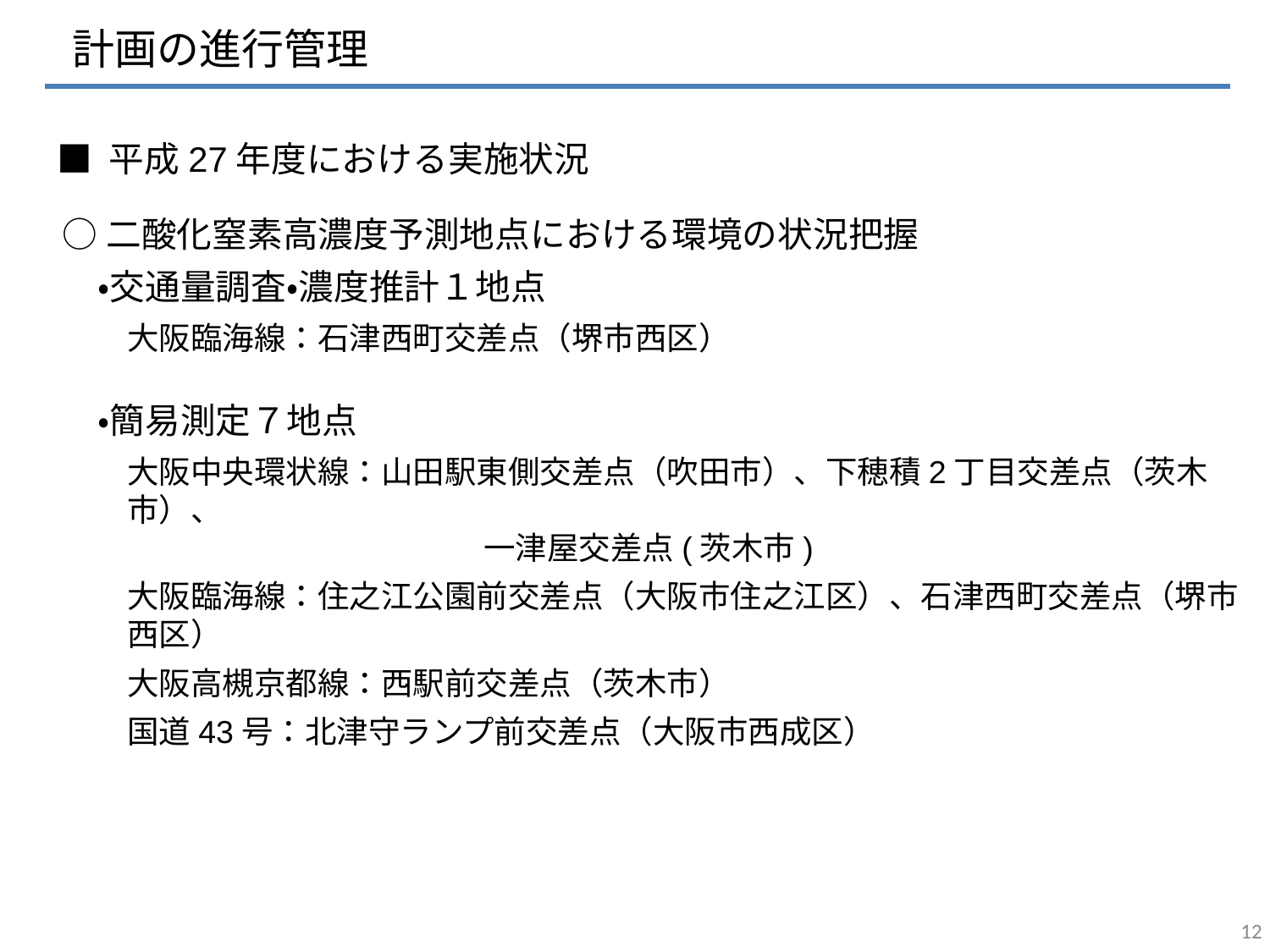

計画の進行管理
■ 平成27年度における実施状況
○二酸化窒素高濃度予測地点における環境の状況把握
　・交通量調査・濃度推計１地点
大阪臨海線：石津西町交差点（堺市西区）

　・簡易測定７地点
大阪中央環状線：山田駅東側交差点（吹田市）、下穂積2丁目交差点（茨木市）、
　　　　　　　　　　　 一津屋交差点(茨木市)
大阪臨海線：住之江公園前交差点（大阪市住之江区）、石津西町交差点（堺市西区）
大阪高槻京都線：西駅前交差点（茨木市）
国道43号：北津守ランプ前交差点（大阪市西成区）
12